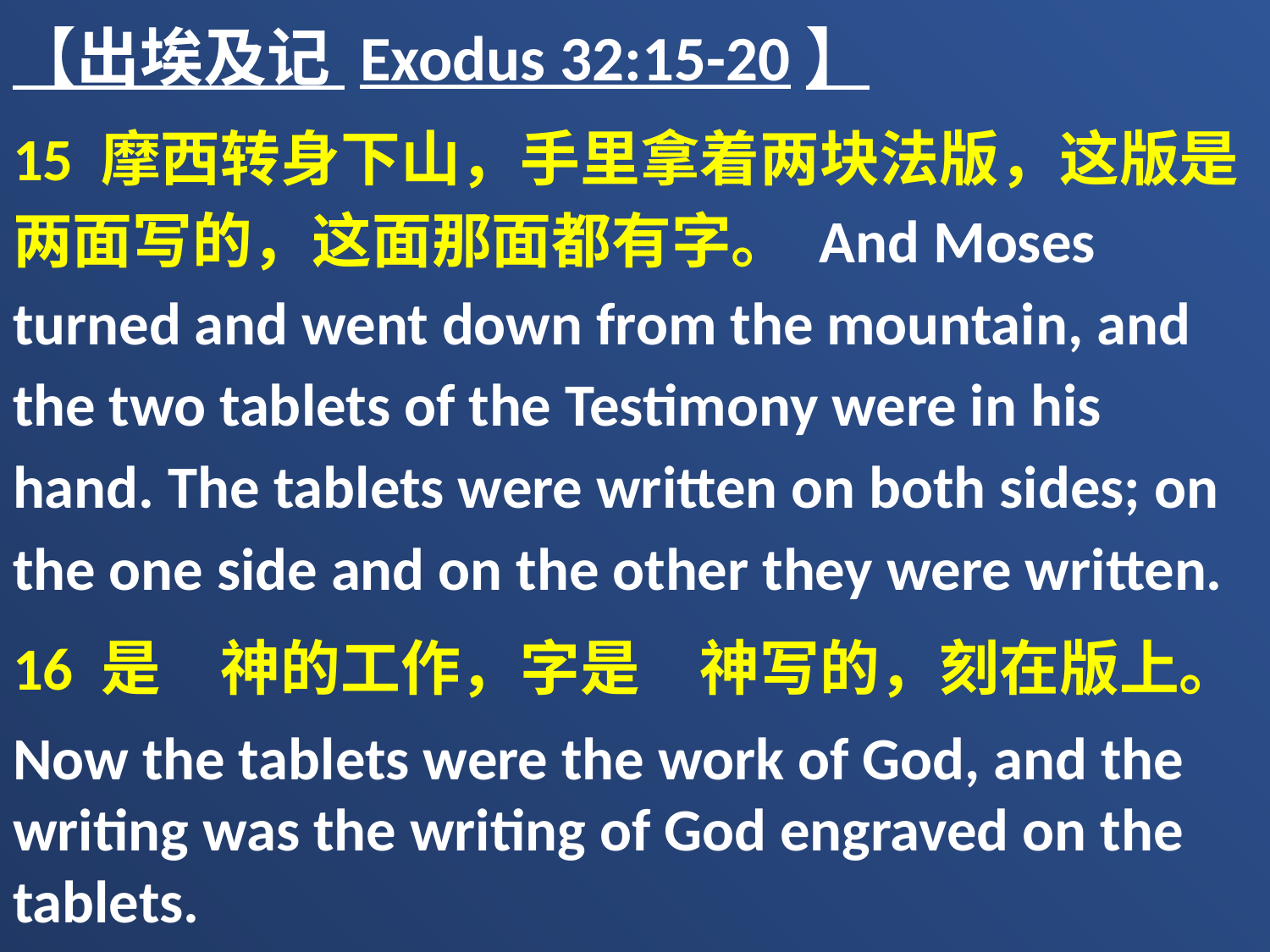

【出埃及记 Exodus 32:15-20】
15 摩西转身下山，手里拿着两块法版，这版是两面写的，这面那面都有字。 And Moses turned and went down from the mountain, and the two tablets of the Testimony were in his hand. The tablets were written on both sides; on the one side and on the other they were written.
16 是　神的工作，字是　神写的，刻在版上。
Now the tablets were the work of God, and the writing was the writing of God engraved on the tablets.